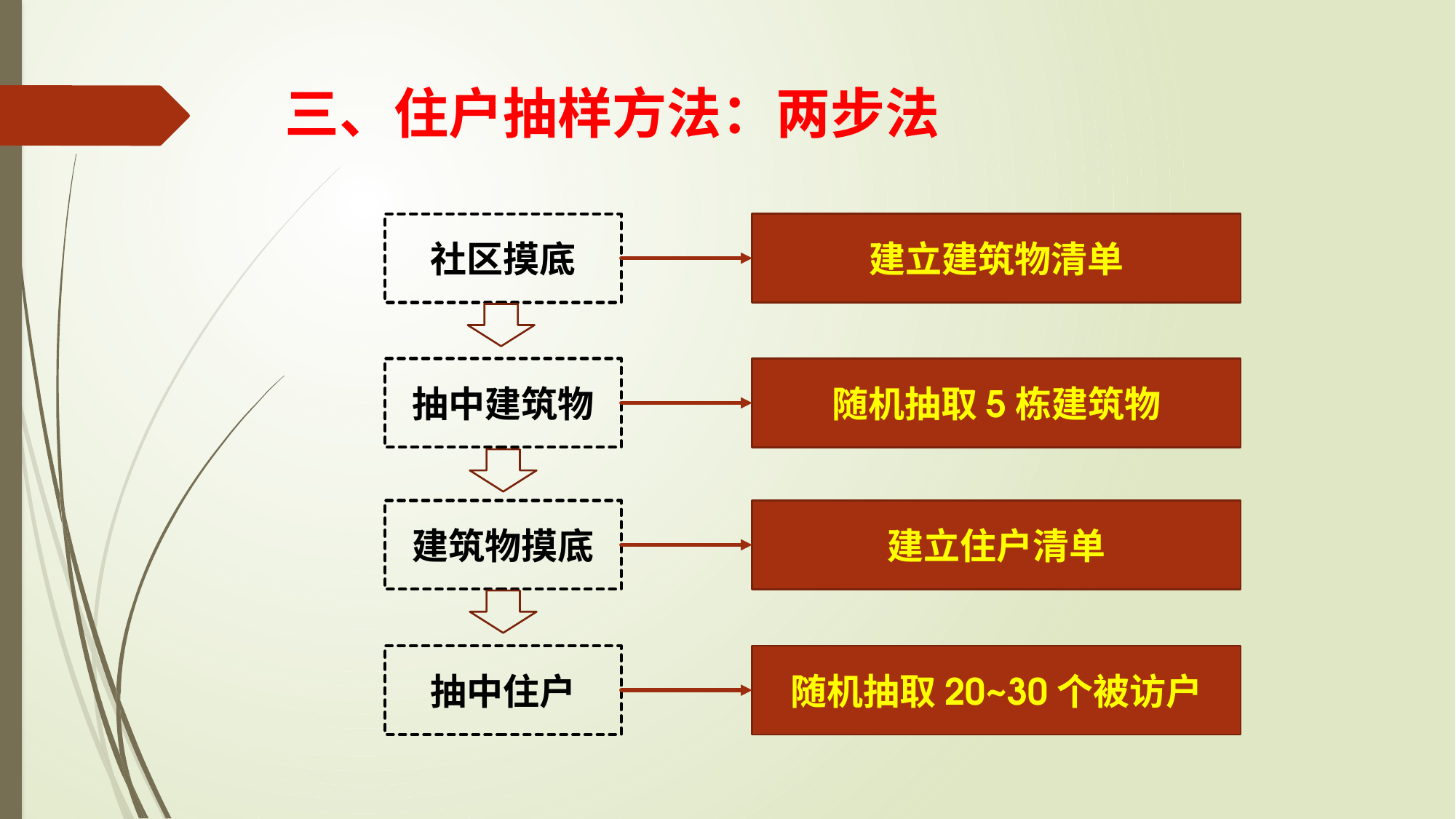

# 三、住户抽样方法：两步法
社区摸底
建立建筑物清单

抽中建筑物
随机抽取5栋建筑物

建筑物摸底
建立住户清单

抽中住户
随机抽取20~30个被访户